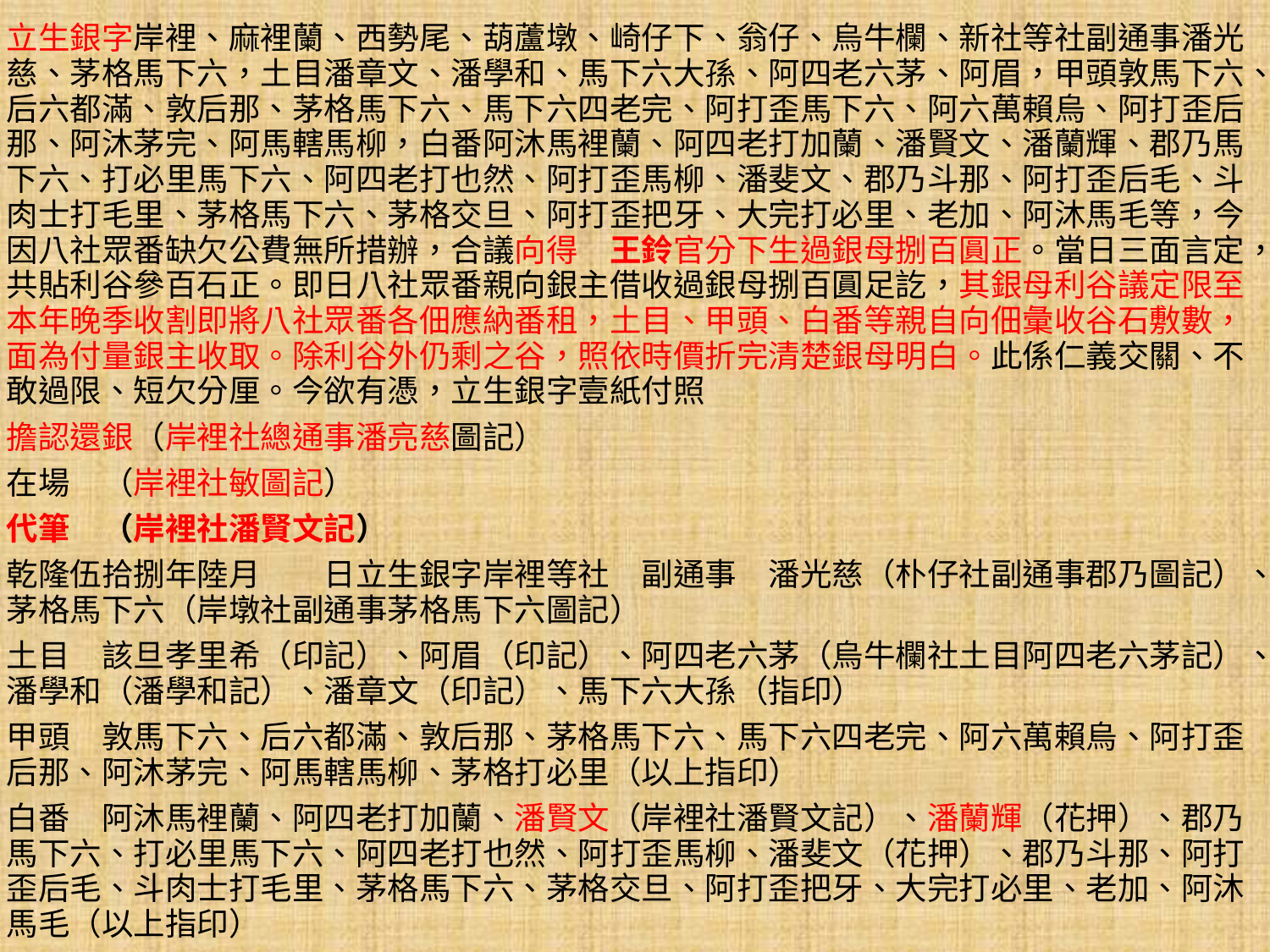

立生銀字岸裡、麻裡蘭、西勢尾、葫蘆墩、崎仔下、翁仔、烏牛欄、新社等社副通事潘光慈、茅格馬下六，土目潘章文、潘學和、馬下六大孫、阿四老六茅、阿眉，甲頭敦馬下六、后六都滿、敦后那、茅格馬下六、馬下六四老完、阿打歪馬下六、阿六萬賴烏、阿打歪后那、阿沐茅完、阿馬轄馬柳，白番阿沐馬裡蘭、阿四老打加蘭、潘賢文、潘蘭輝、郡乃馬下六、打必里馬下六、阿四老打也然、阿打歪馬柳、潘斐文、郡乃斗那、阿打歪后毛、斗肉士打毛里、茅格馬下六、茅格交旦、阿打歪把牙、大完打必里、老加、阿沐馬毛等，今因八社眾番缺欠公費無所措辦，合議向得　王鈴官分下生過銀母捌百圓正。當日三面言定，共貼利谷參百石正。即日八社眾番親向銀主借收過銀母捌百圓足訖，其銀母利谷議定限至本年晚季收割即將八社眾番各佃應納番租，土目、甲頭、白番等親自向佃彙收谷石敷數，面為付量銀主收取。除利谷外仍剩之谷，照依時價折完清楚銀母明白。此係仁義交關、不敢過限、短欠分厘。今欲有憑，立生銀字壹紙付照
擔認還銀（岸裡社總通事潘亮慈圖記）
在場　（岸裡社敏圖記）
代筆　（岸裡社潘賢文記）
乾隆伍拾捌年陸月　　日立生銀字岸裡等社　副通事　潘光慈（朴仔社副通事郡乃圖記）、茅格馬下六（岸墩社副通事茅格馬下六圖記）
土目　該旦孝里希（印記）、阿眉（印記）、阿四老六茅（烏牛欄社土目阿四老六茅記）、潘學和（潘學和記）、潘章文（印記）、馬下六大孫（指印）
甲頭　敦馬下六、后六都滿、敦后那、茅格馬下六、馬下六四老完、阿六萬賴烏、阿打歪后那、阿沐茅完、阿馬轄馬柳、茅格打必里（以上指印）
白番　阿沐馬裡蘭、阿四老打加蘭、潘賢文（岸裡社潘賢文記）、潘蘭輝（花押）、郡乃馬下六、打必里馬下六、阿四老打也然、阿打歪馬柳、潘斐文（花押）、郡乃斗那、阿打歪后毛、斗肉士打毛里、茅格馬下六、茅格交旦、阿打歪把牙、大完打必里、老加、阿沐馬毛（以上指印）